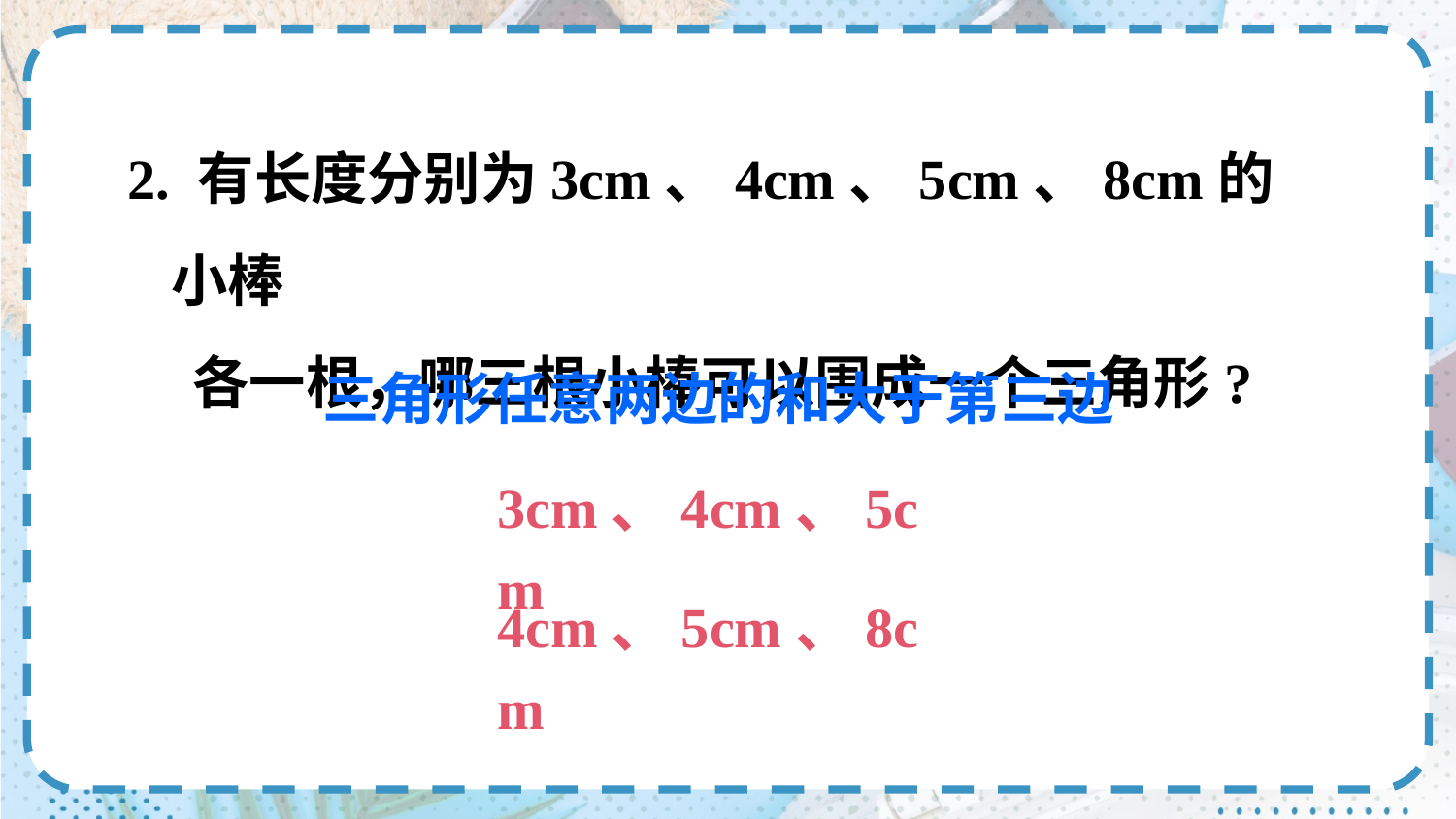

2. 有长度分别为3cm、4cm、5cm、8cm的小棒
    各一根，哪三根小棒可以围成一个三角形?
三角形任意两边的和大于第三边
3cm、4cm、5cm
4cm、5cm、8cm